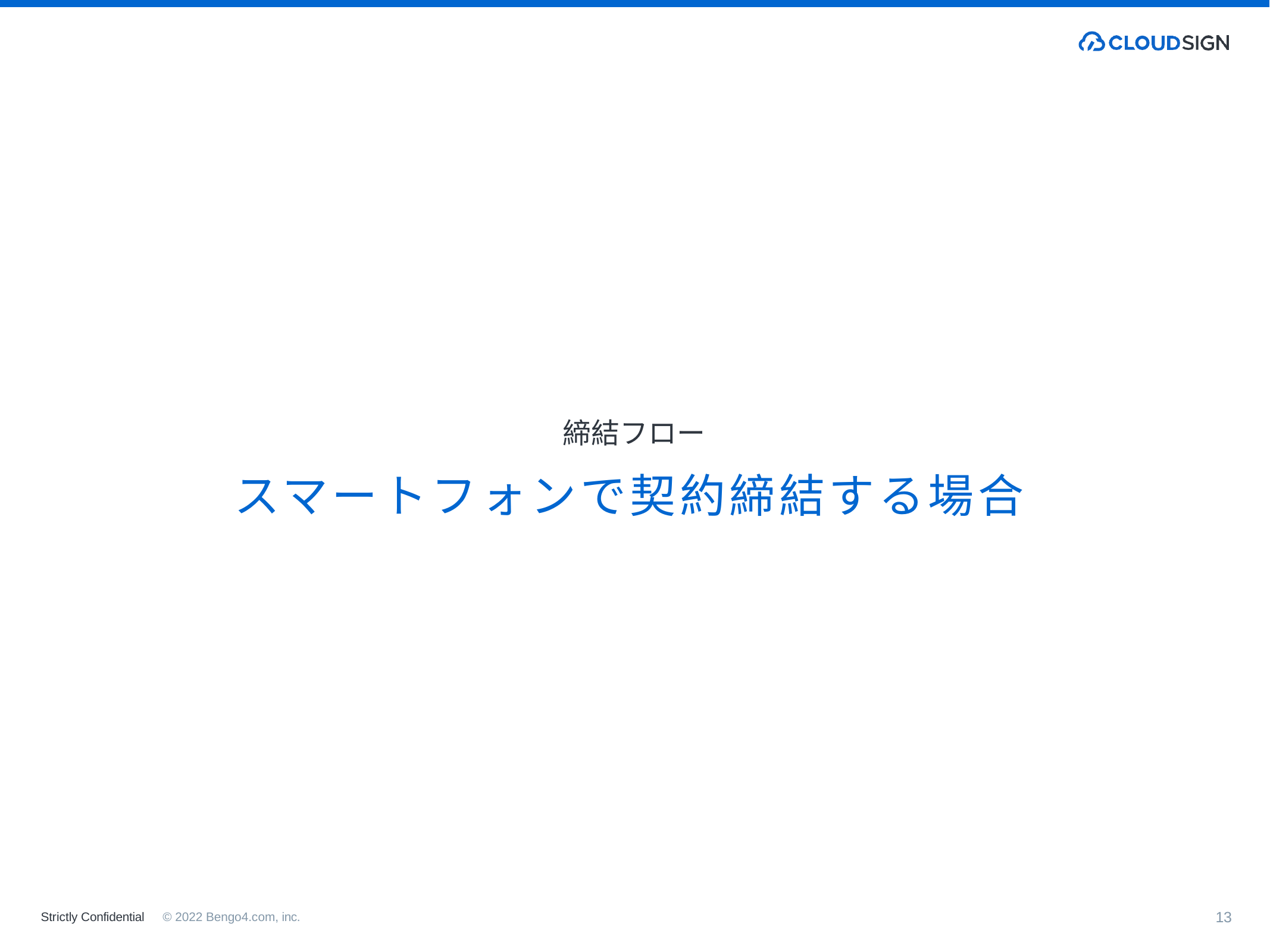

締結フロー
# スマートフォンで契約締結する場合
13
Strictly Confidential　© 2022 Bengo4.com, inc.